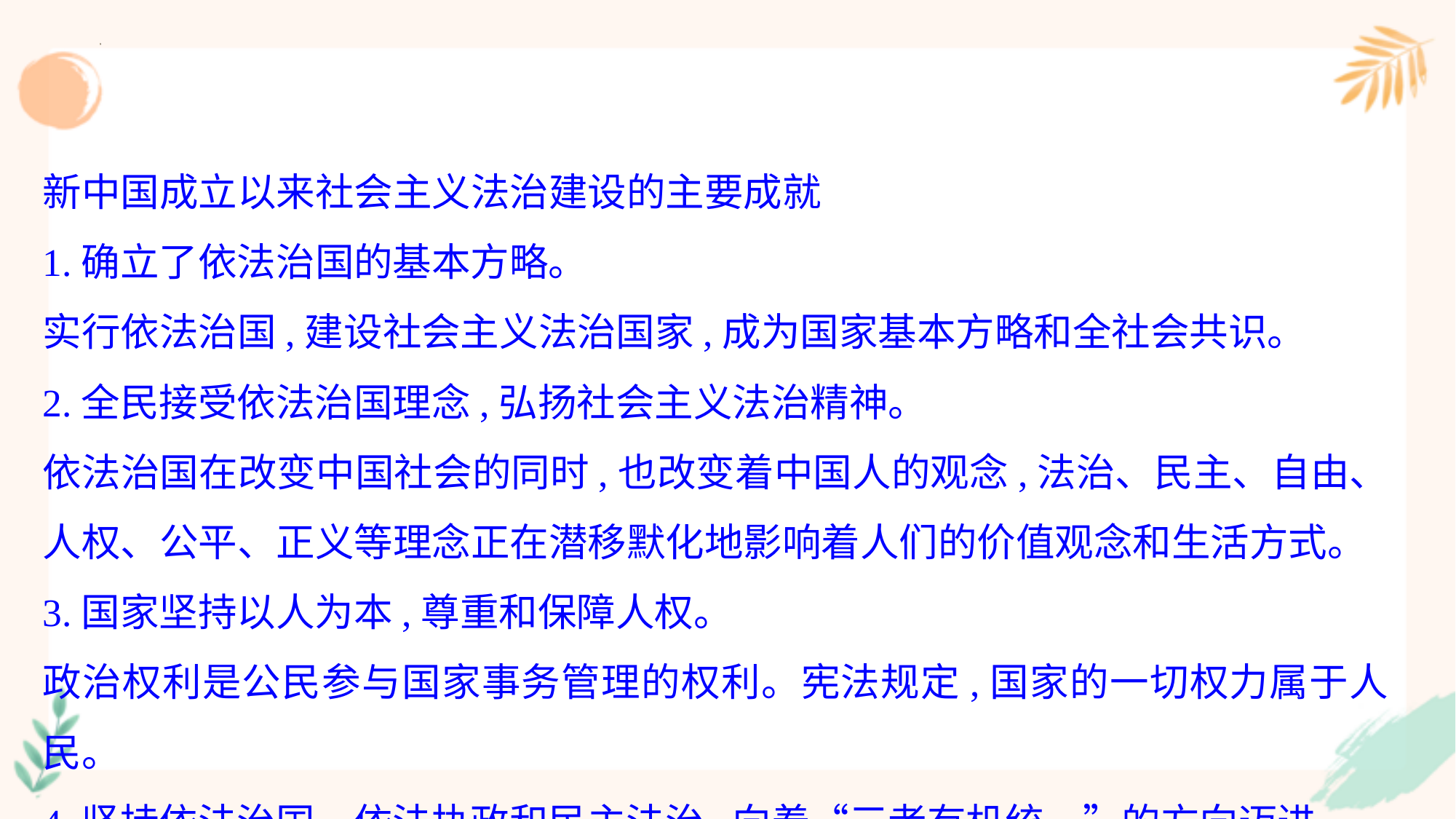

新中国成立以来社会主义法治建设的主要成就
1.确立了依法治国的基本方略。
实行依法治国,建设社会主义法治国家,成为国家基本方略和全社会共识。
2.全民接受依法治国理念,弘扬社会主义法治精神。
依法治国在改变中国社会的同时,也改变着中国人的观念,法治、民主、自由、人权、公平、正义等理念正在潜移默化地影响着人们的价值观念和生活方式。
3.国家坚持以人为本,尊重和保障人权。
政治权利是公民参与国家事务管理的权利。宪法规定,国家的一切权力属于人民。
4.坚持依法治国、依法执政和民主法治,向着“三者有机统一”的方向迈进。